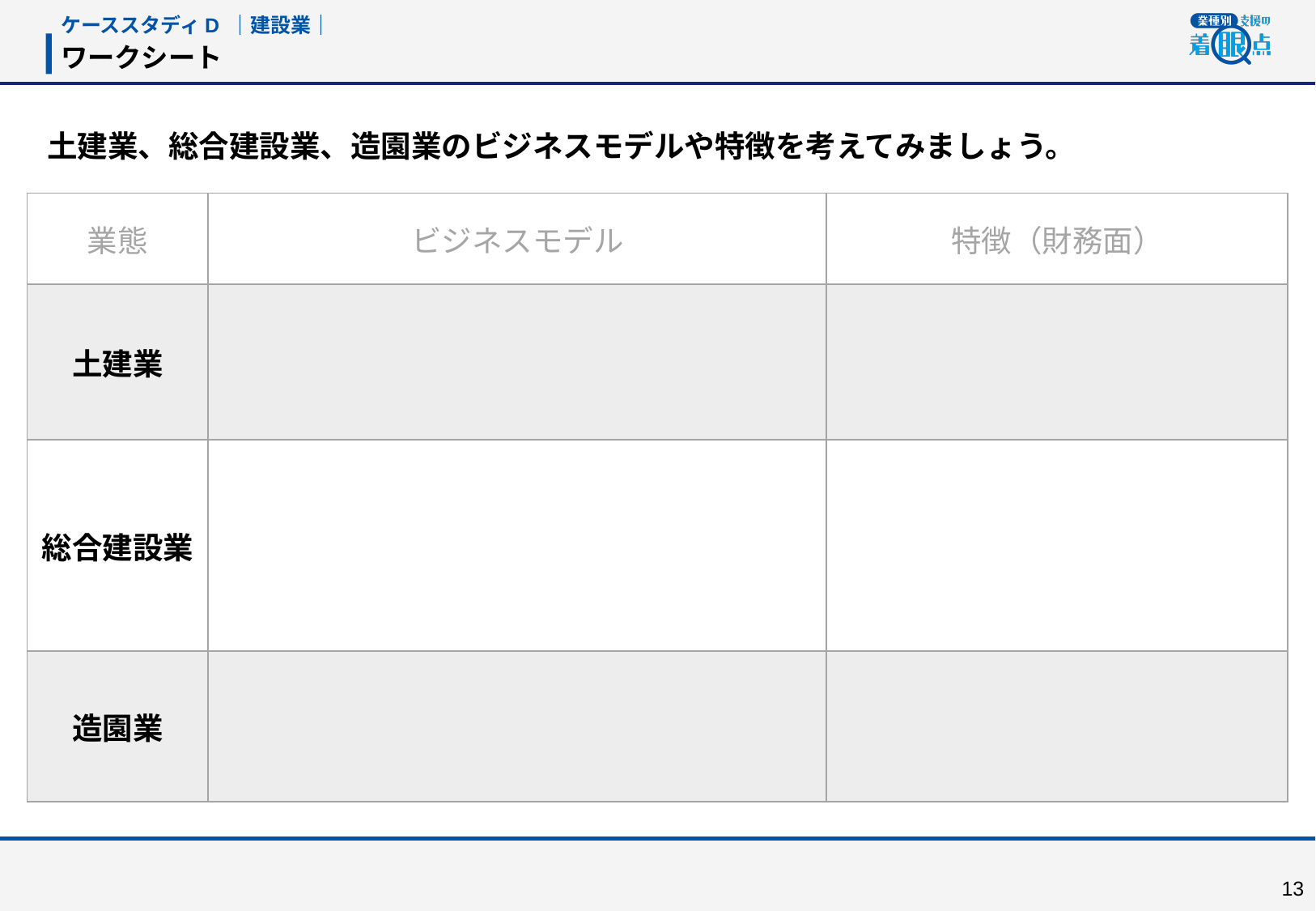

ケーススタディD ｜建設業｜
ワークシート
土建業、総合建設業、造園業のビジネスモデルや特徴を考えてみましょう。
| 業態 | ビジネスモデル | 特徴（財務面） |
| --- | --- | --- |
| 土建業 |  |  |
| 総合建設業 |  |  |
| 造園業 |  |  |
13